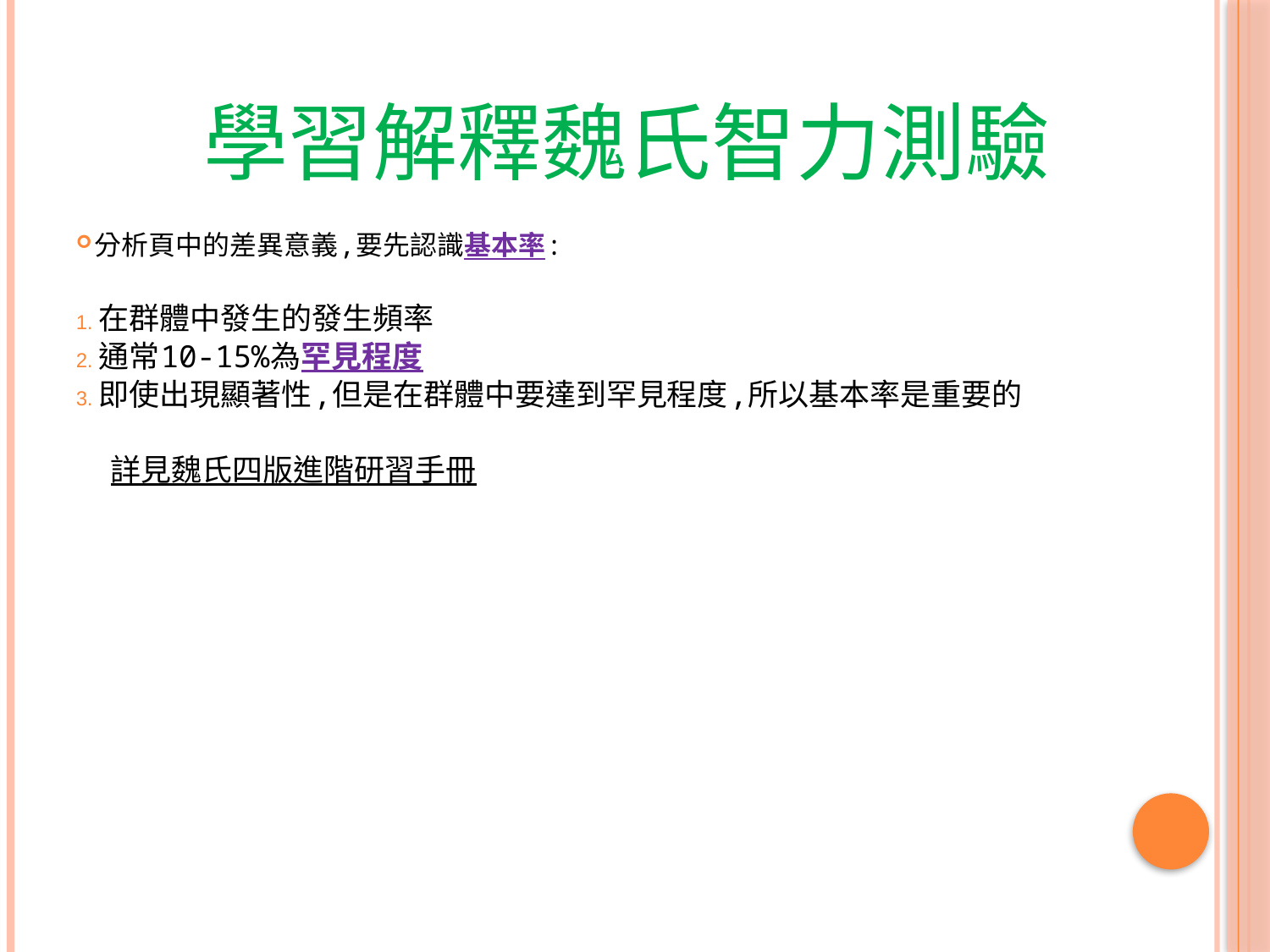

# 學習解釋魏氏智力測驗
分析頁中的差異意義,要先認識基本率:

在群體中發生的發生頻率
通常10-15%為罕見程度
即使出現顯著性,但是在群體中要達到罕見程度,所以基本率是重要的

     詳見魏氏四版進階研習手冊